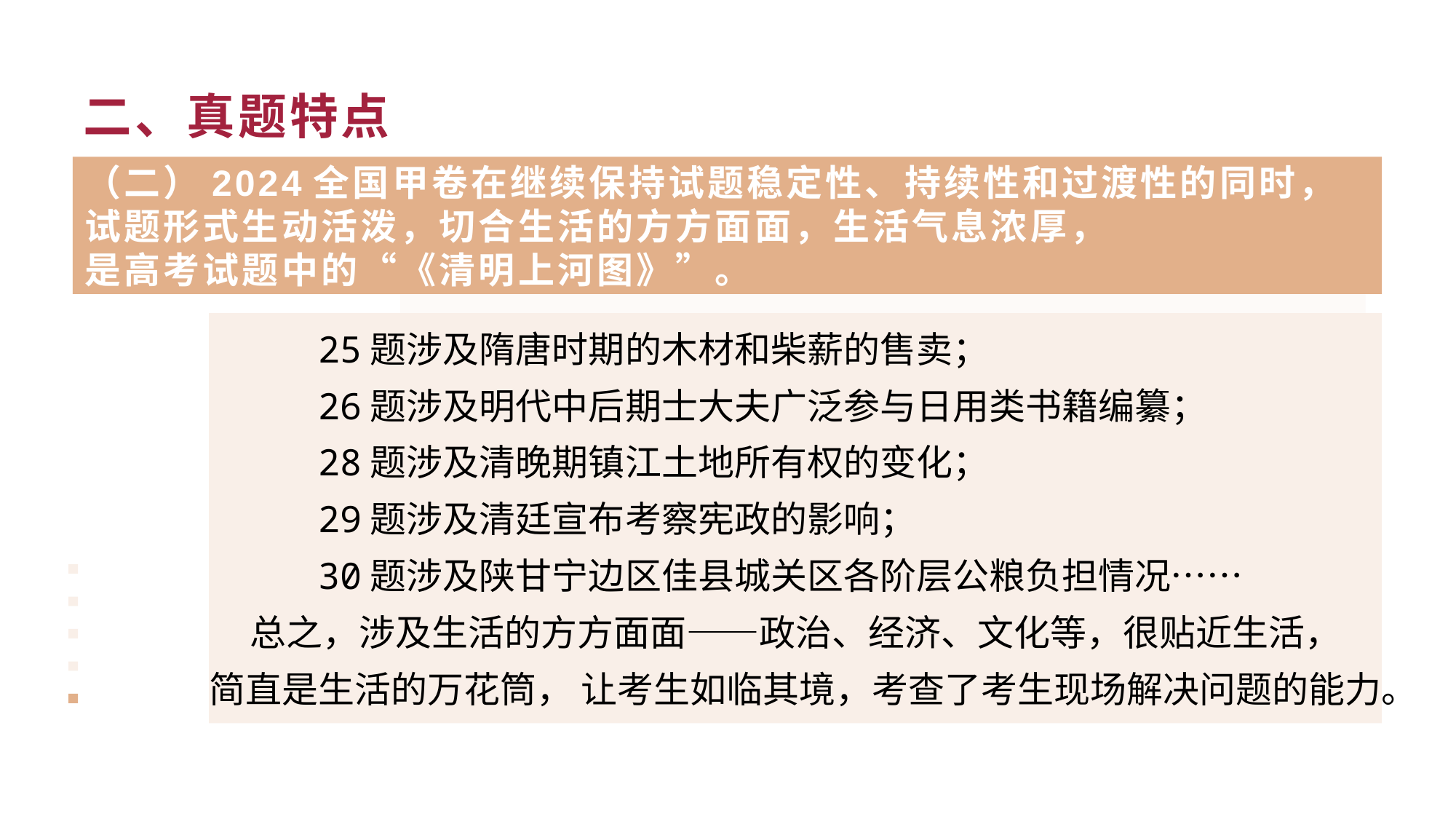

# 二、真题特点
（二）2024全国甲卷在继续保持试题稳定性、持续性和过渡性的同时，
试题形式生动活泼，切合生活的方方面面，生活气息浓厚，
是高考试题中的“《清明上河图》”。

     25题涉及隋唐时期的木材和柴薪的售卖；
     26题涉及明代中后期士大夫广泛参与日用类书籍编纂；
     28题涉及清晚期镇江土地所有权的变化；
     29题涉及清廷宣布考察宪政的影响；
     30题涉及陕甘宁边区佳县城关区各阶层公粮负担情况……
    总之，涉及生活的方方面面——政治、经济、文化等，很贴近生活， 简直是生活的万花筒， 让考生如临其境，考查了考生现场解决问题的能力。